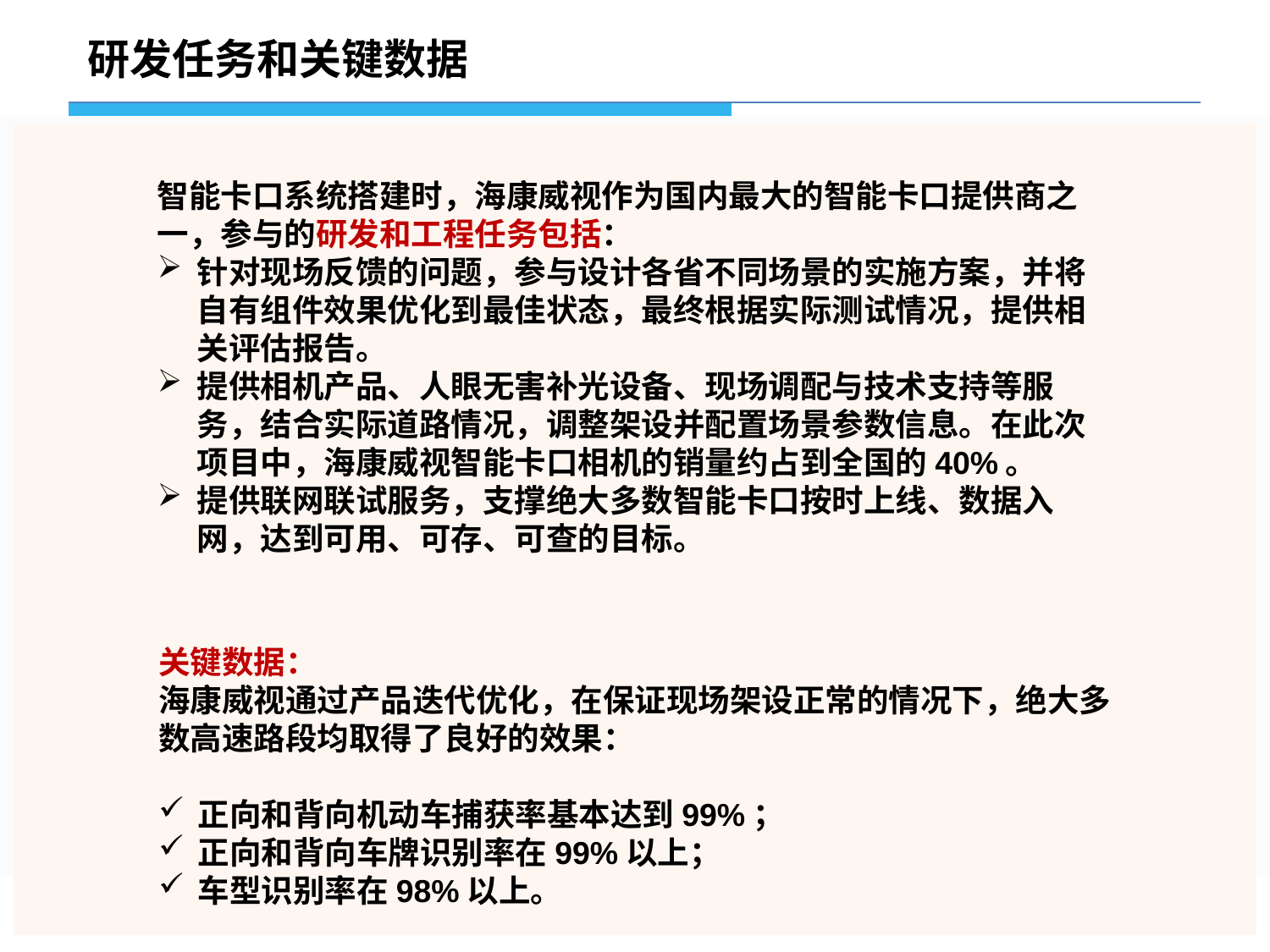

研发任务和关键数据
智能卡口系统搭建时，海康威视作为国内最大的智能卡口提供商之一，参与的研发和工程任务包括：
针对现场反馈的问题，参与设计各省不同场景的实施方案，并将自有组件效果优化到最佳状态，最终根据实际测试情况，提供相关评估报告。
提供相机产品、人眼无害补光设备、现场调配与技术支持等服务，结合实际道路情况，调整架设并配置场景参数信息。在此次项目中，海康威视智能卡口相机的销量约占到全国的40%。
提供联网联试服务，支撑绝大多数智能卡口按时上线、数据入网，达到可用、可存、可查的目标。
关键数据：
海康威视通过产品迭代优化，在保证现场架设正常的情况下，绝大多数高速路段均取得了良好的效果：

正向和背向机动车捕获率基本达到99%；
正向和背向车牌识别率在99%以上；
车型识别率在98%以上。